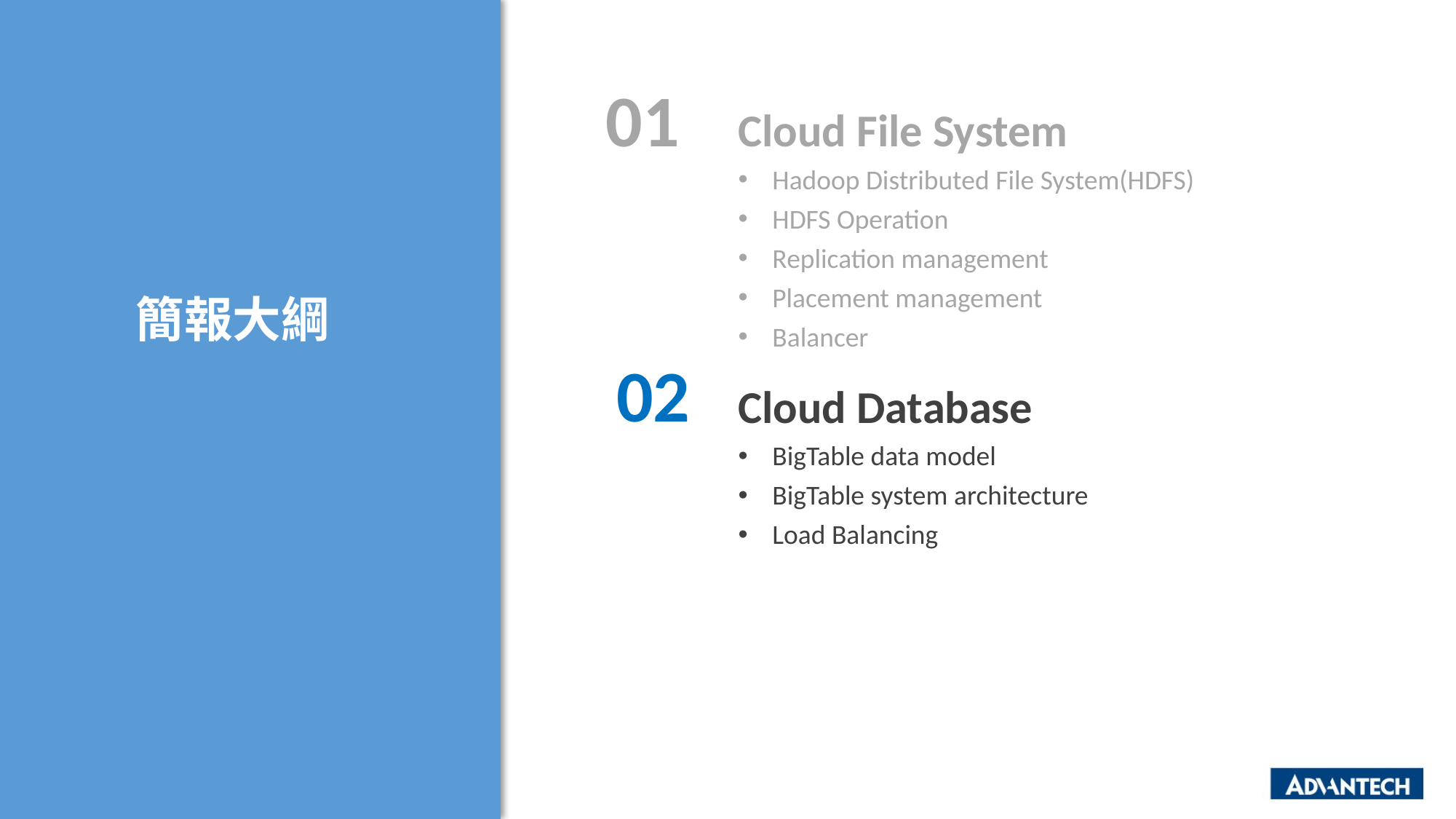

01
Cloud File System
Hadoop Distributed File System(HDFS)
HDFS Operation
Replication management
Placement management
Balancer
簡報大綱
02
Cloud Database
BigTable data model
BigTable system architecture
Load Balancing